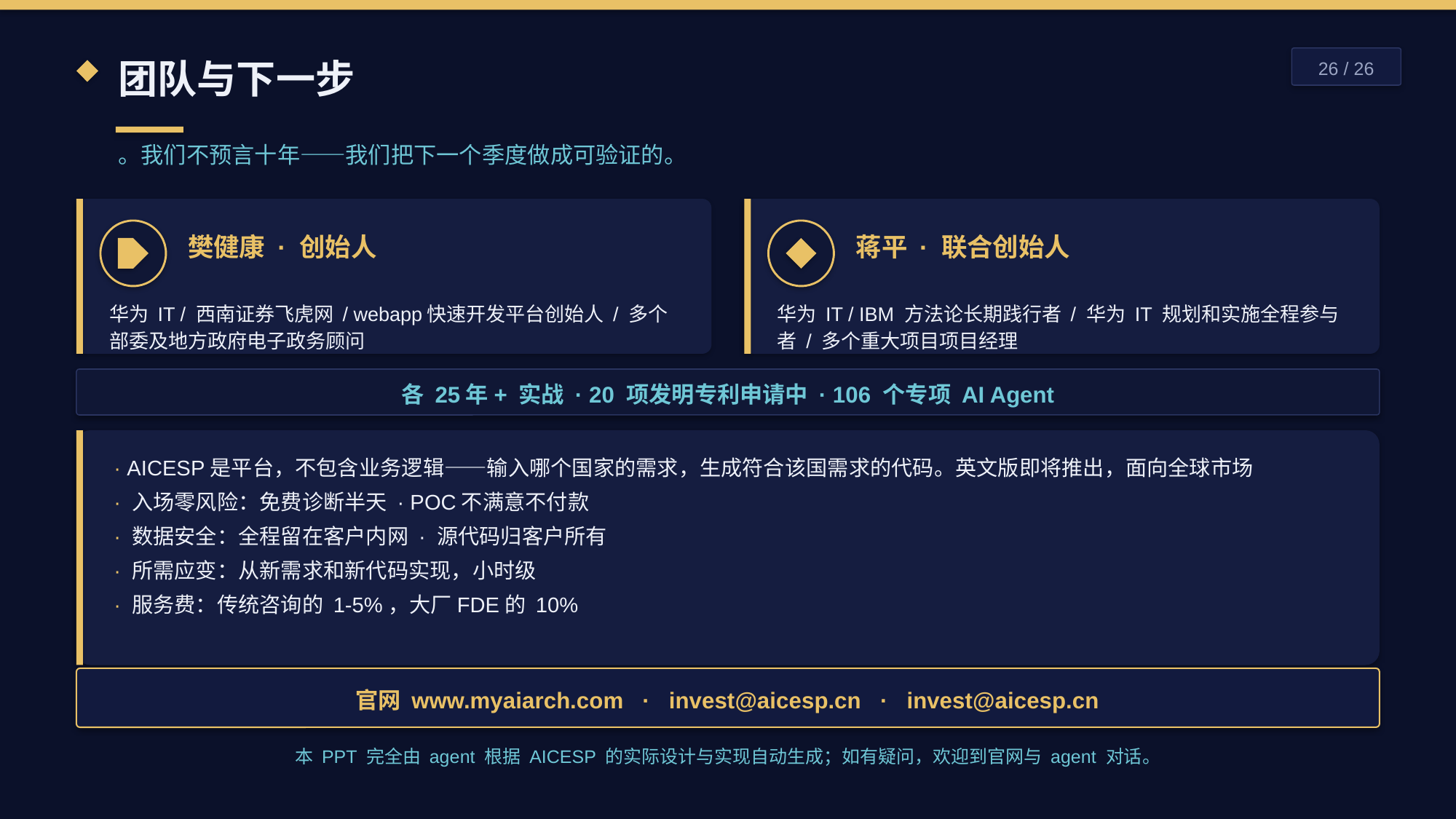

团队与下一步

26 / 26

。我们不预言十年——我们把下一个季度做成可验证的。

樊健康 · 创始人
蒋平 · 联合创始人

华为 IT / 西南证券飞虎网 / webapp快速开发平台创始人 / 多个部委及地方政府电子政务顾问
华为 IT / IBM 方法论长期践行者 / 华为 IT 规划和实施全程参与者 / 多个重大项目项目经理

各 25年+ 实战 · 20 项发明专利申请中 · 106 个专项 AI Agent

· AICESP是平台，不包含业务逻辑——输入哪个国家的需求，生成符合该国需求的代码。英文版即将推出，面向全球市场
· 入场零风险：免费诊断半天 · POC不满意不付款
· 数据安全：全程留在客户内网 · 源代码归客户所有
· 所需应变：从新需求和新代码实现，小时级
· 服务费：传统咨询的 1-5%，大厂FDE的 10%

官网 www.myaiarch.com   ·   invest@aicesp.cn   ·   invest@aicesp.cn
本 PPT 完全由 agent 根据 AICESP 的实际设计与实现自动生成；如有疑问，欢迎到官网与 agent 对话。